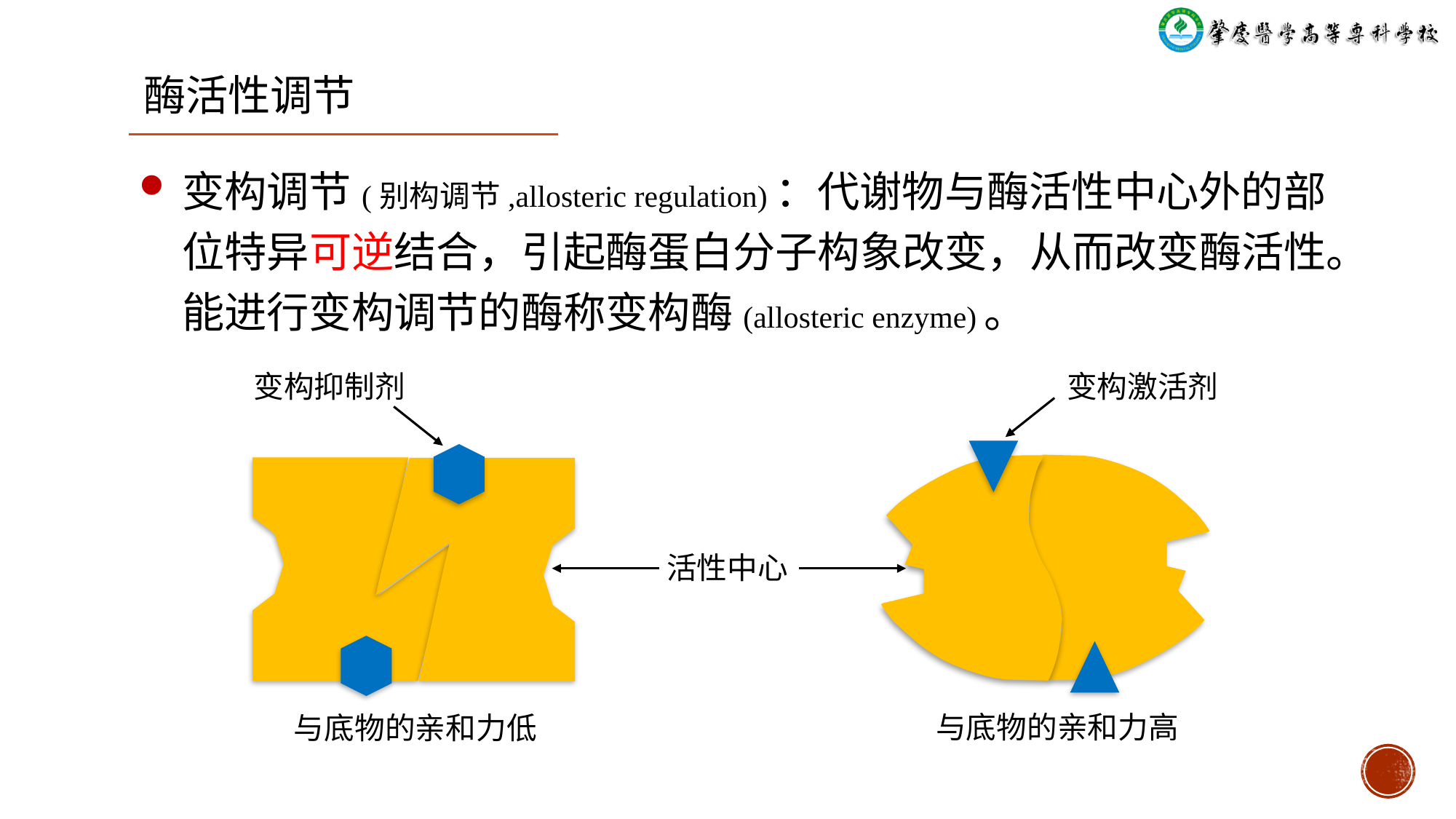

酶活性调节
变构调节(别构调节,allosteric regulation)：代谢物与酶活性中心外的部位特异可逆结合，引起酶蛋白分子构象改变，从而改变酶活性。能进行变构调节的酶称变构酶(allosteric enzyme)。
变构抑制剂
变构激活剂

活性中心

与底物的亲和力高
与底物的亲和力低